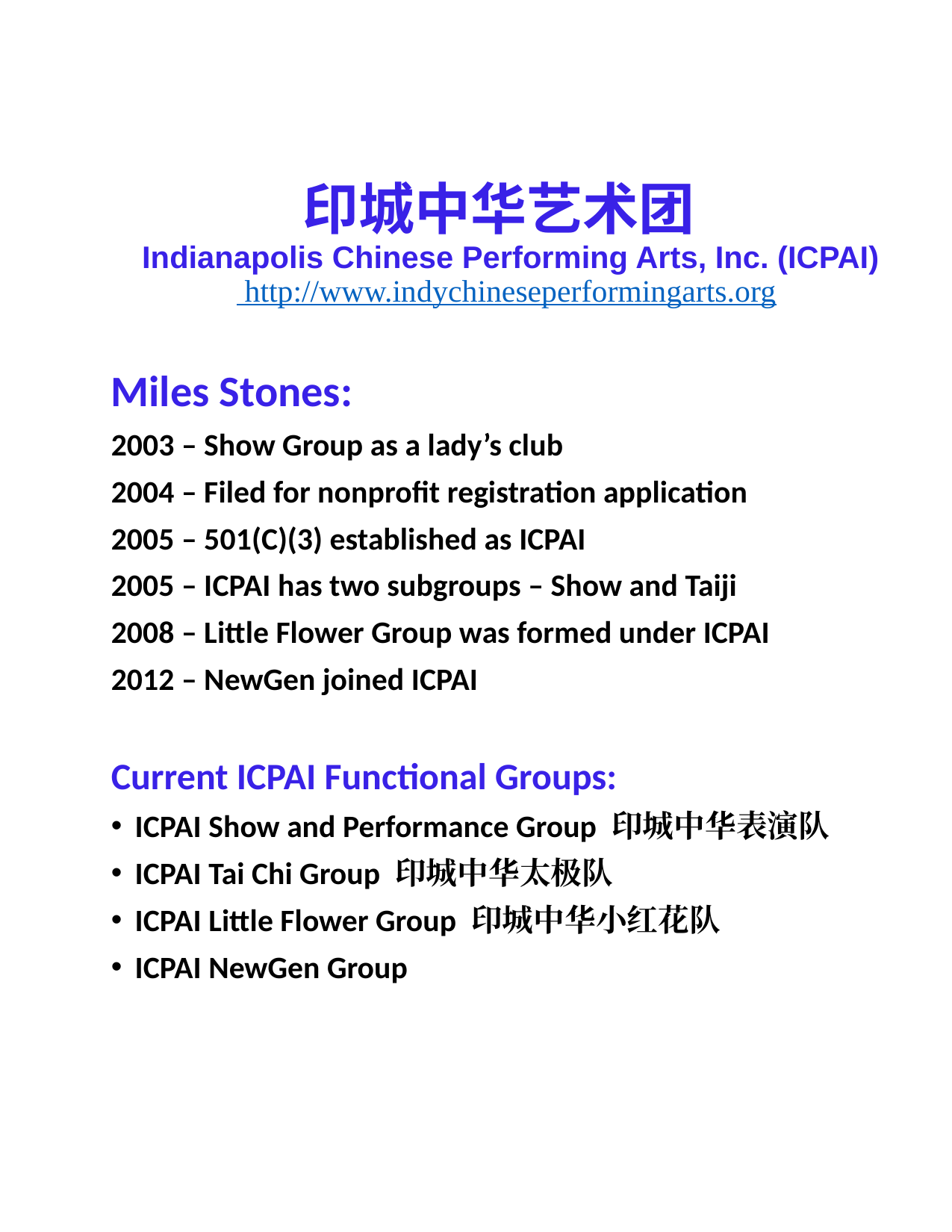

印城中华艺术团
Indianapolis Chinese Performing Arts, Inc. (ICPAI)
 http://www.indychineseperformingarts.org

Miles Stones:
2003 – Show Group as a lady’s club
2004 – Filed for nonprofit registration application
2005 – 501(C)(3) established as ICPAI
2005 – ICPAI has two subgroups – Show and Taiji
2008 – Little Flower Group was formed under ICPAI
2012 – NewGen joined ICPAI

Current ICPAI Functional Groups:
ICPAI Show and Performance Group 印城中华表演队
ICPAI Tai Chi Group 印城中华太极队
ICPAI Little Flower Group 印城中华小红花队
ICPAI NewGen Group